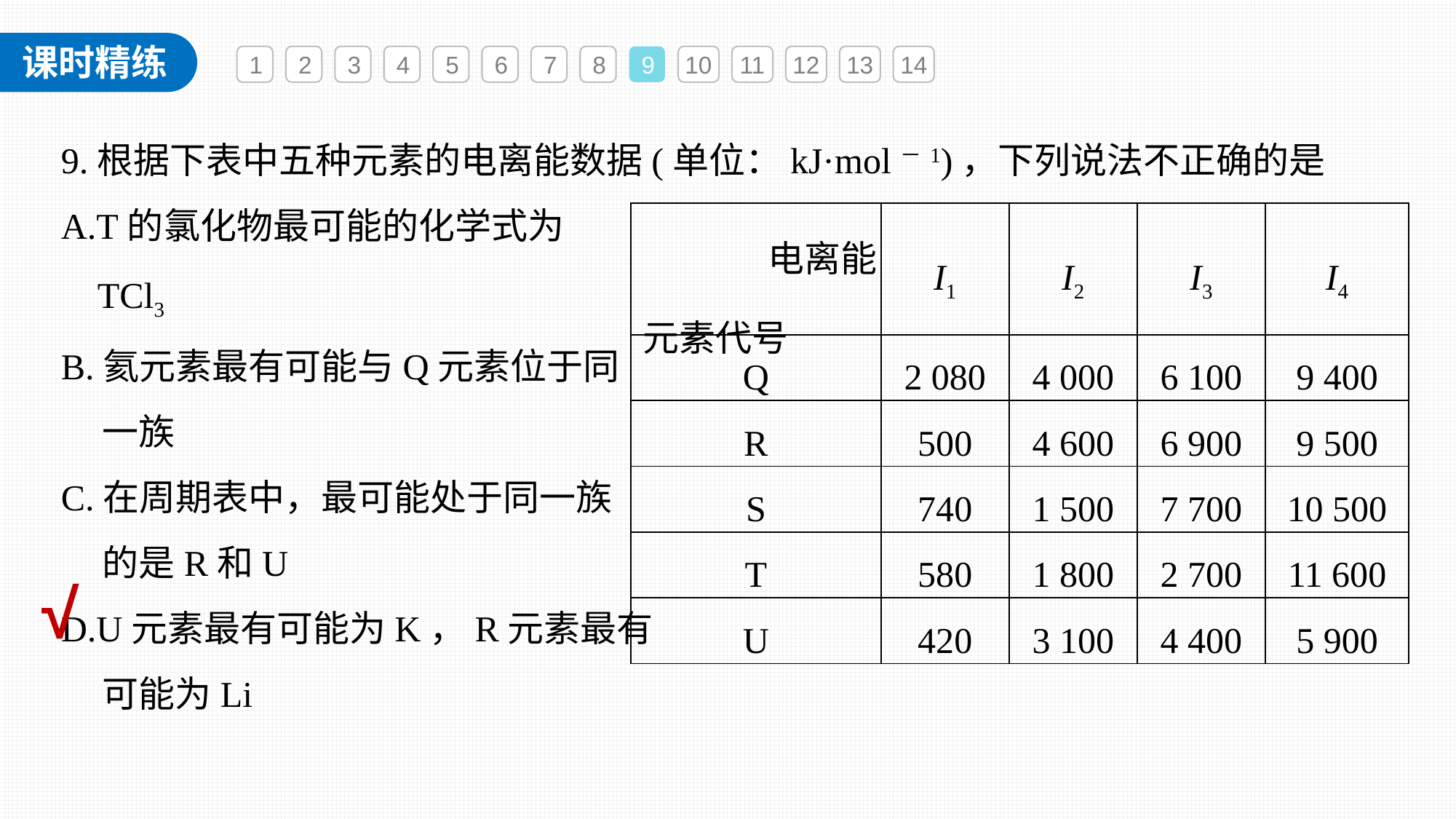

1
2
3
4
5
6
7
8
9
10
11
12
13
14
9.根据下表中五种元素的电离能数据(单位：kJ·mol－1)，下列说法不正确的是
A.T的氯化物最可能的化学式为
    TCl3
B.氦元素最有可能与Q元素位于同
    一族
C.在周期表中，最可能处于同一族
    的是R和U
D.U元素最有可能为K，R元素最有
    可能为Li
| 电离能 元素代号 | I1 | I2 | I3 | I4 |
| --- | --- | --- | --- | --- |
| Q | 2 080 | 4 000 | 6 100 | 9 400 |
| R | 500 | 4 600 | 6 900 | 9 500 |
| S | 740 | 1 500 | 7 700 | 10 500 |
| T | 580 | 1 800 | 2 700 | 11 600 |
| U | 420 | 3 100 | 4 400 | 5 900 |
√